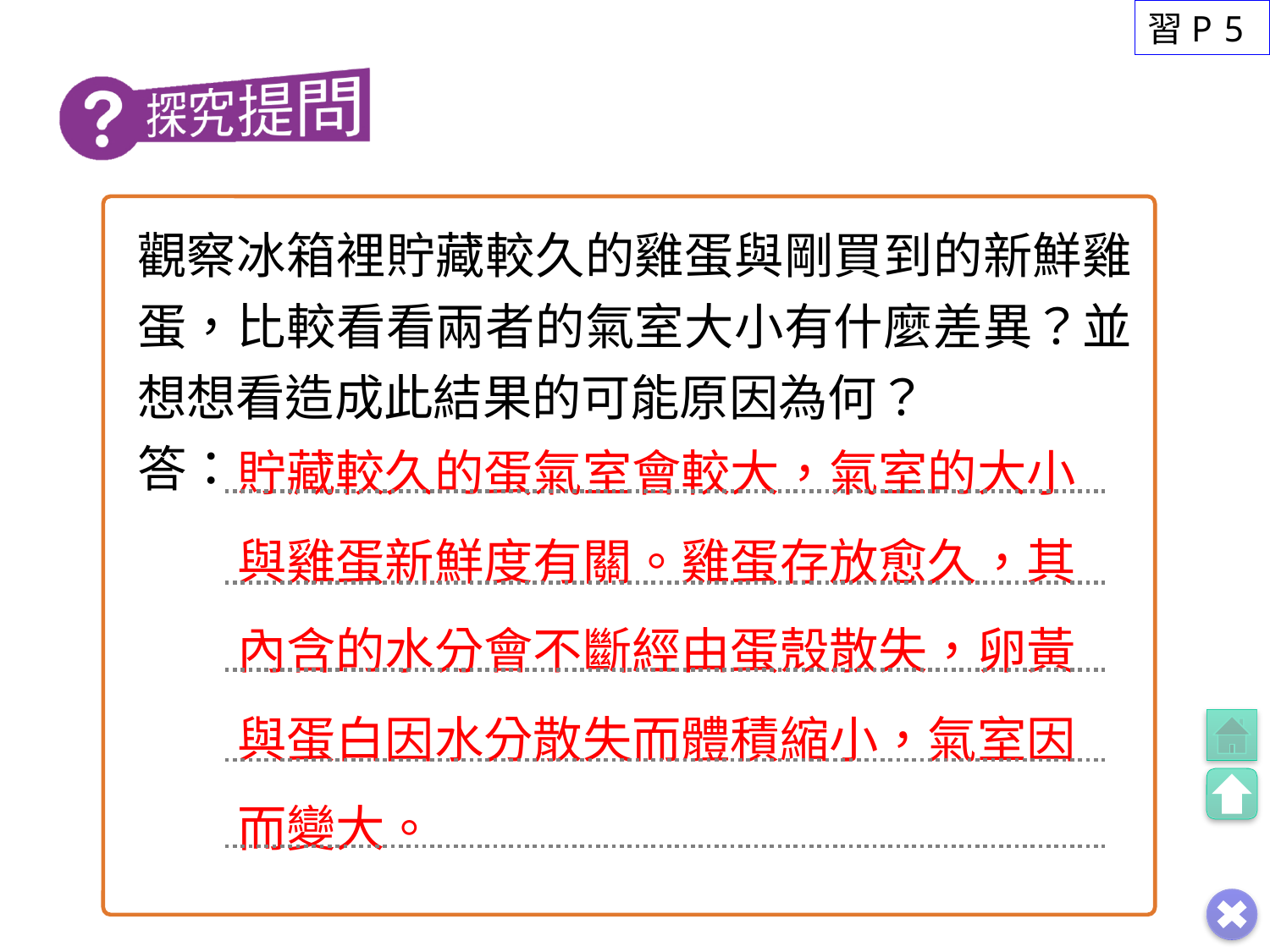

5
觀察冰箱裡貯藏較久的雞蛋與剛買到的新鮮雞蛋，比較看看兩者的氣室大小有什麼差異？並想想看造成此結果的可能原因為何？
答：
貯藏較久的蛋氣室會較大，氣室的大小與雞蛋新鮮度有關。雞蛋存放愈久，其內含的水分會不斷經由蛋殼散失，卵黃與蛋白因水分散失而體積縮小，氣室因而變大。